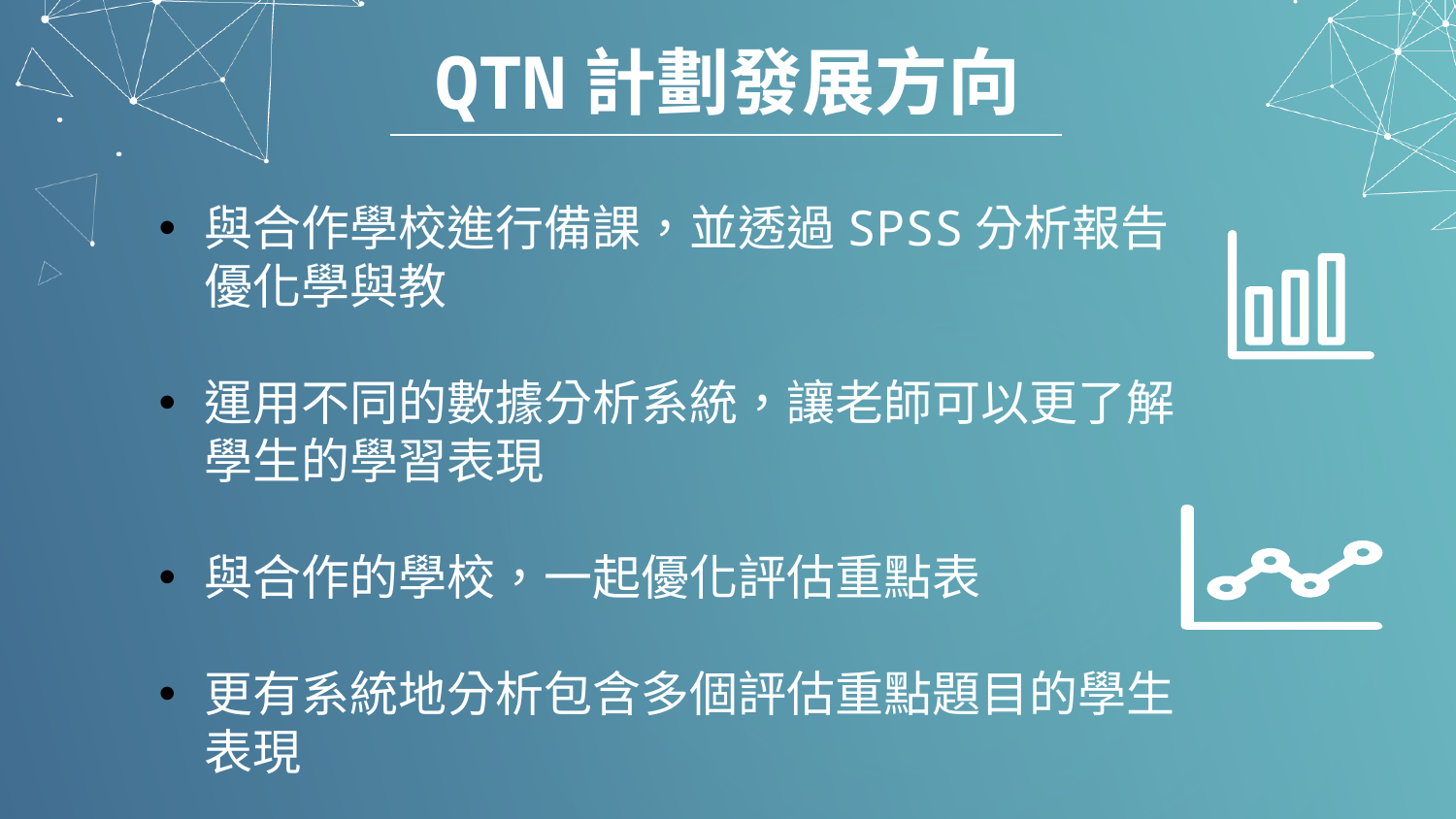

# QTN計劃發展方向
與合作學校進行備課，並透過SPSS分析報告優化學與教

運用不同的數據分析系統，讓老師可以更了解學生的學習表現

與合作的學校，一起優化評估重點表

更有系統地分析包含多個評估重點題目的學生表現